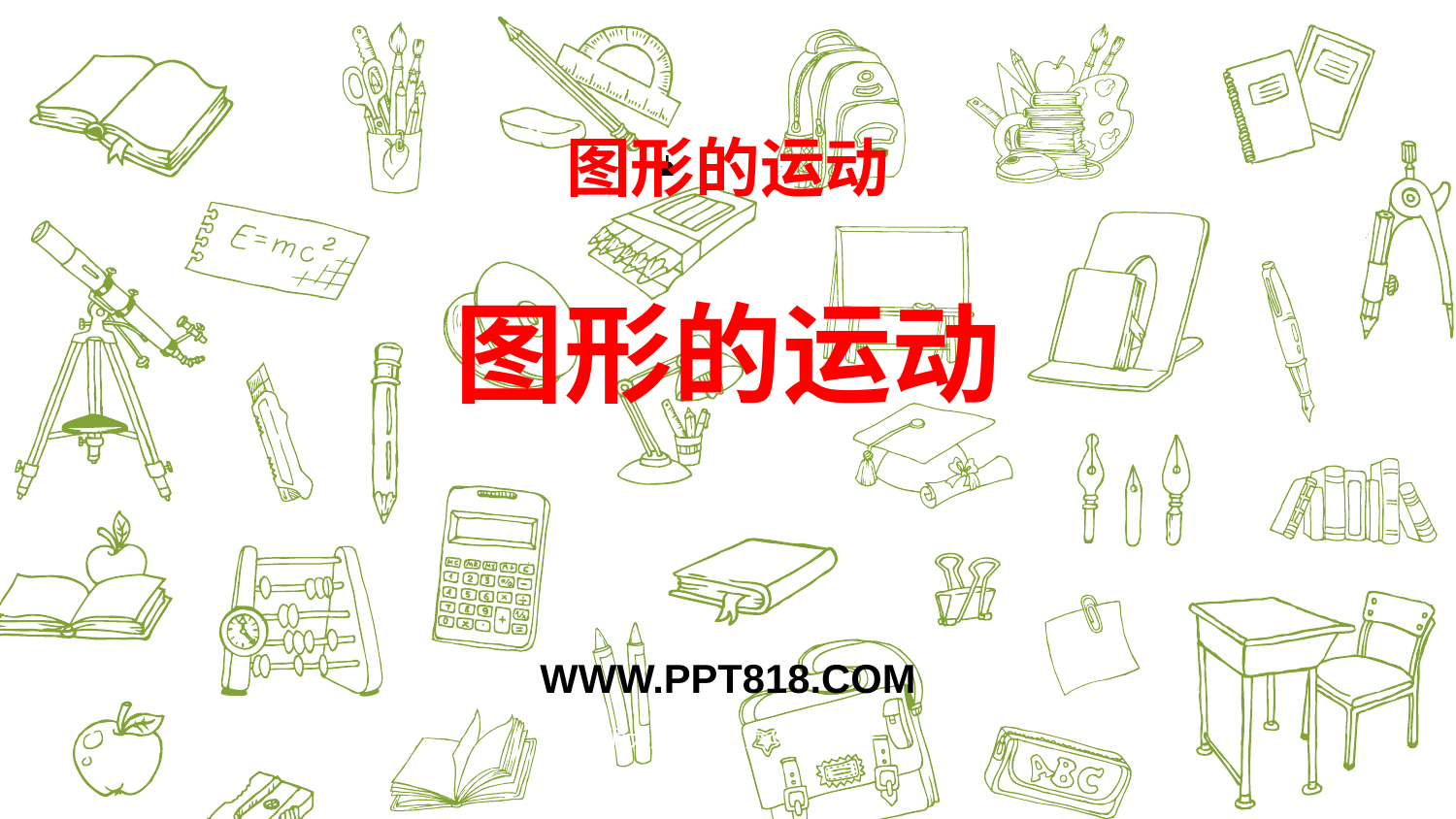

图形的运动
图形的运动
WWW.PPT818.COM
北师大版  数学  六年级  下册